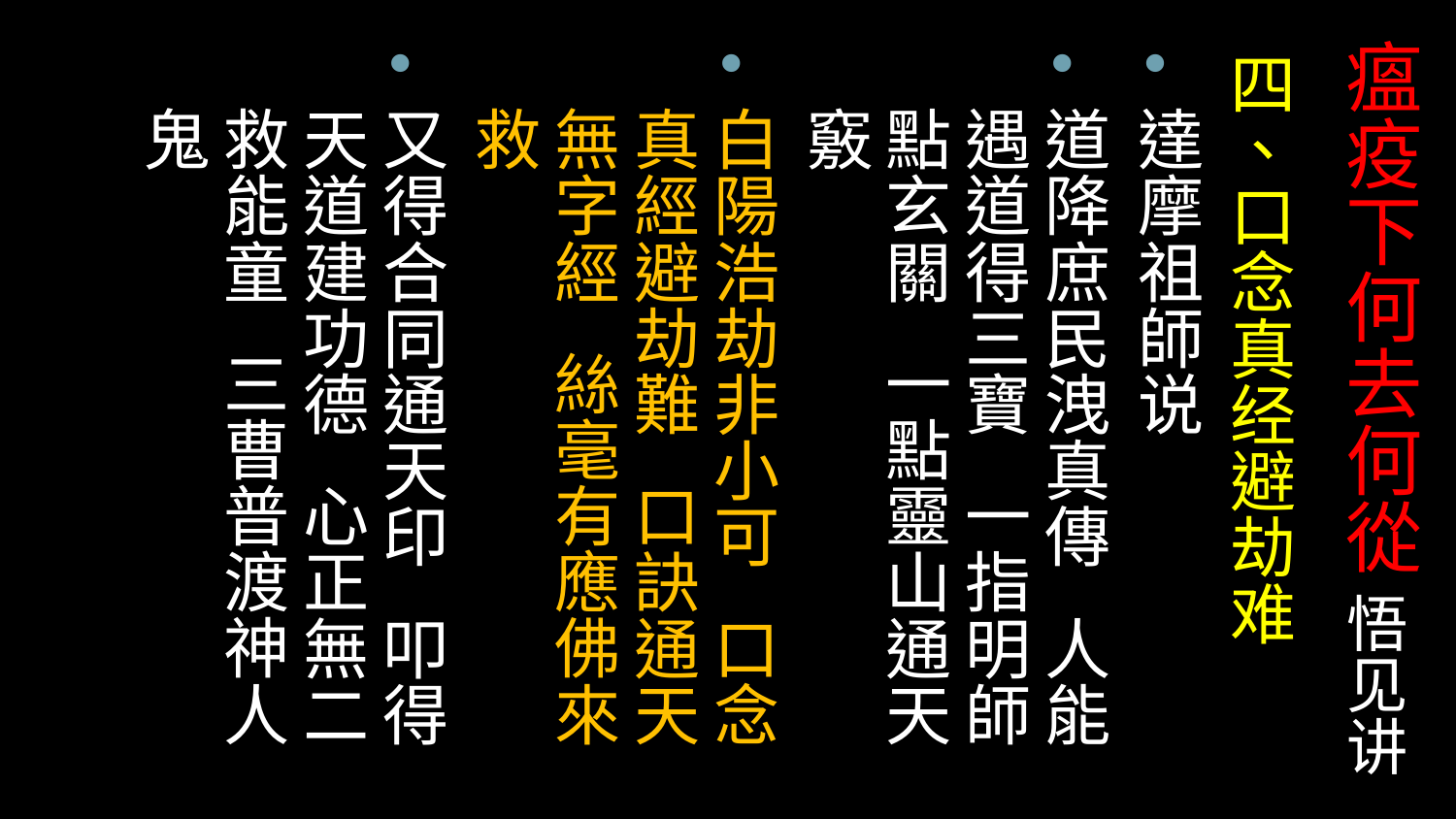

# 瘟疫下何去何從 悟见讲
四、口念真经避劫难
達摩祖師说
道降庶民洩真傳   人能遇道得三寶   一指明師點玄關   一點靈山通天竅
白陽浩劫非小可   口念真經避劫難   口訣通天無字經   絲毫有應佛來救
又得合同通天印   叩得天道建功德   心正無二救能童   三曹普渡神人鬼